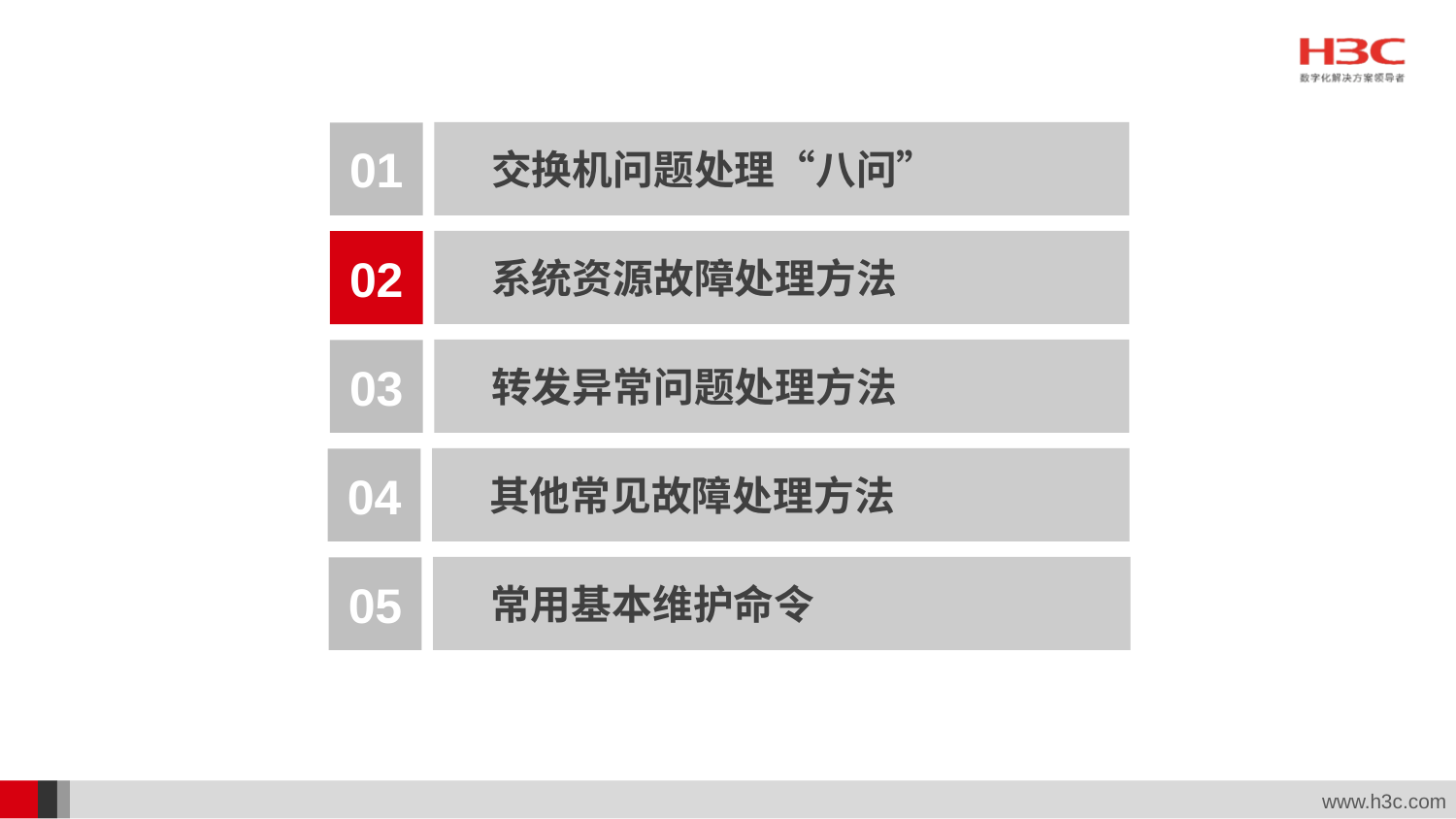

交换机问题处理“八问”
01
系统资源故障处理方法
02
转发异常问题处理方法
03
其他常见故障处理方法
04
常用基本维护命令
05